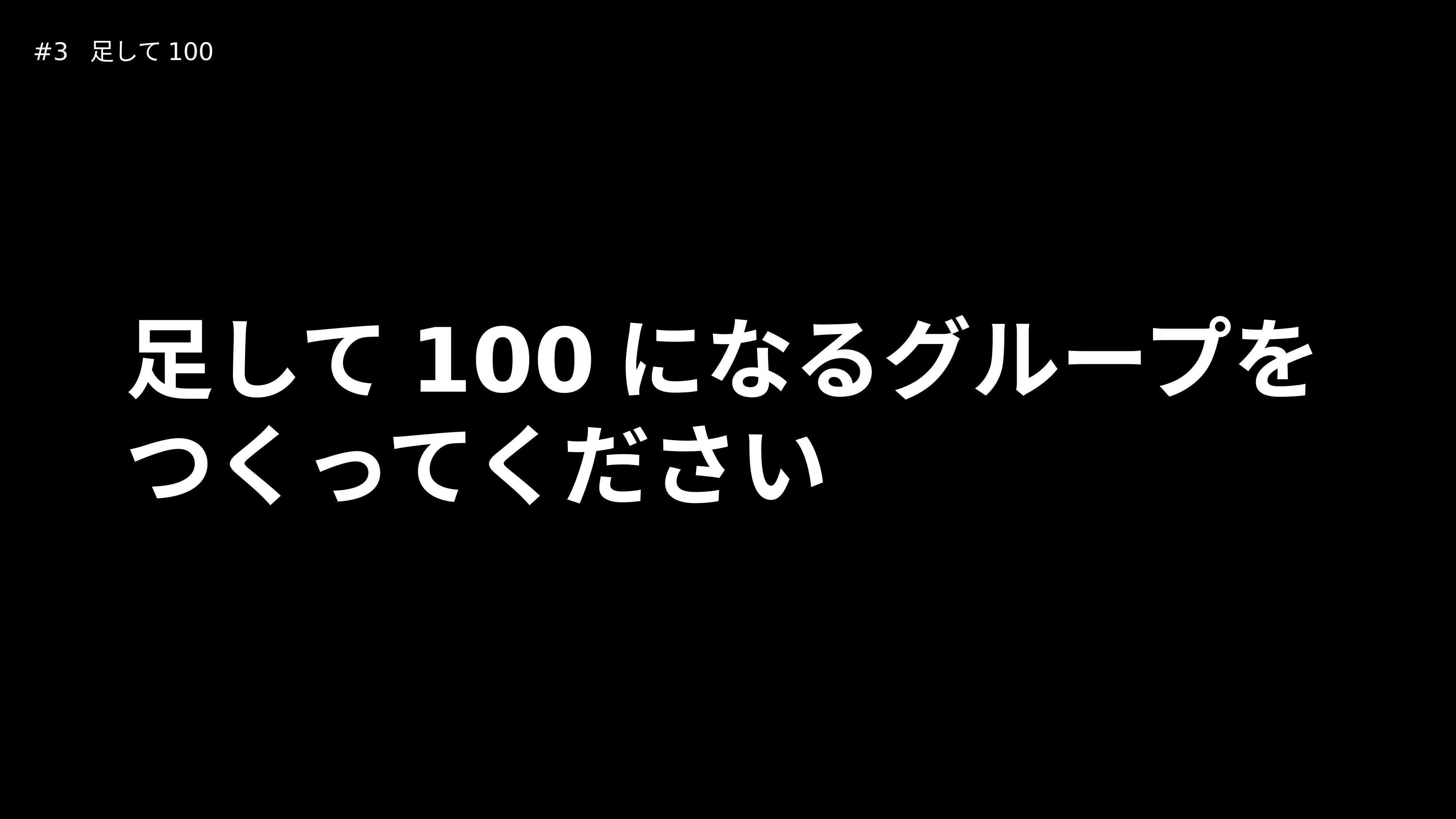

| #3 足して100 |  |
| --- | --- |
足して100になるグループを
つくってください